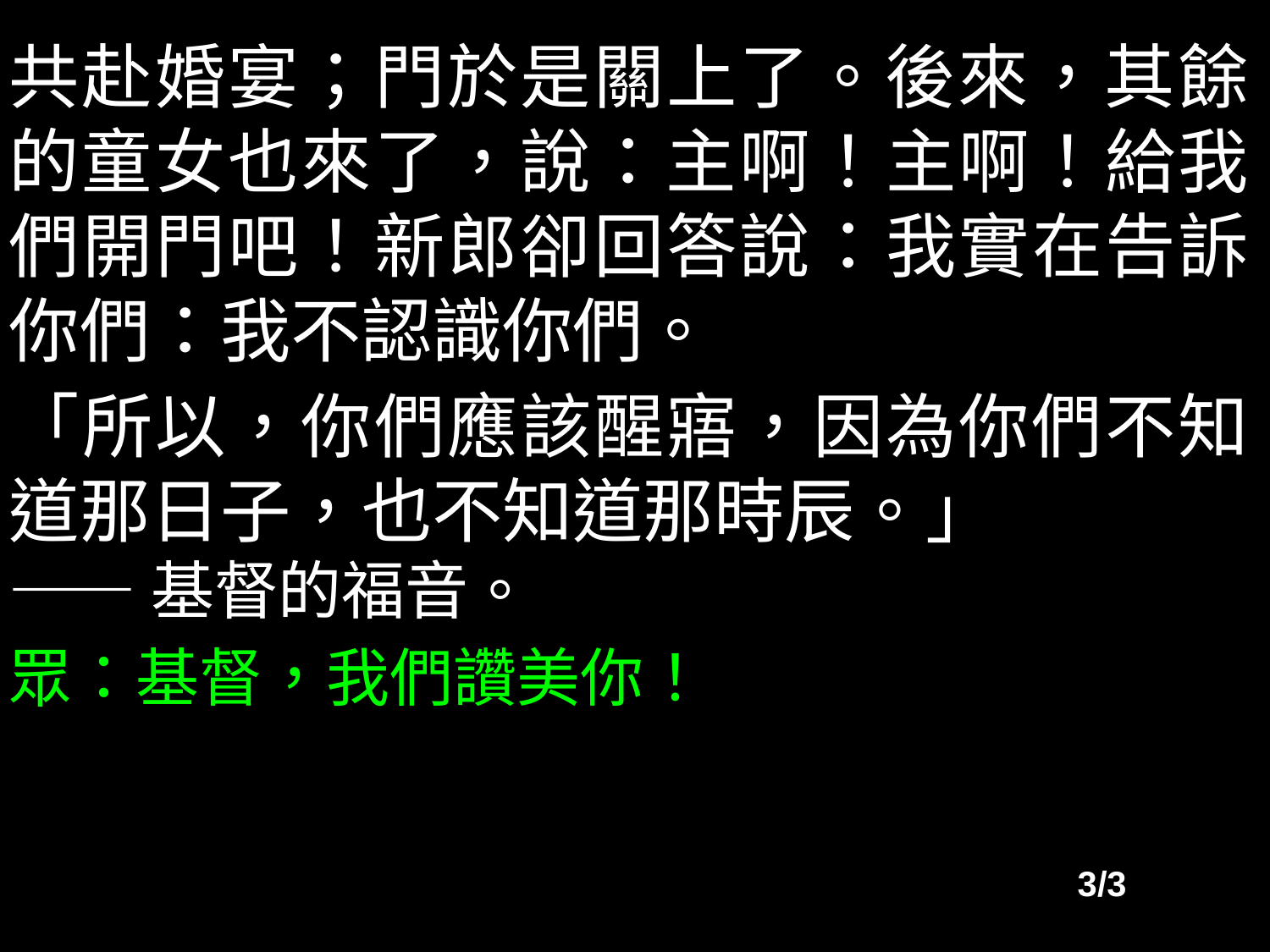

共赴婚宴；門於是關上了。後來，其餘的童女也來了，說：主啊！主啊！給我們開門吧！新郎卻回答說：我實在告訴你們：我不認識你們。
「所以，你們應該醒寤，因為你們不知道那日子，也不知道那時辰。」
——基督的福音。
眾：基督，我們讚美你！

3/3